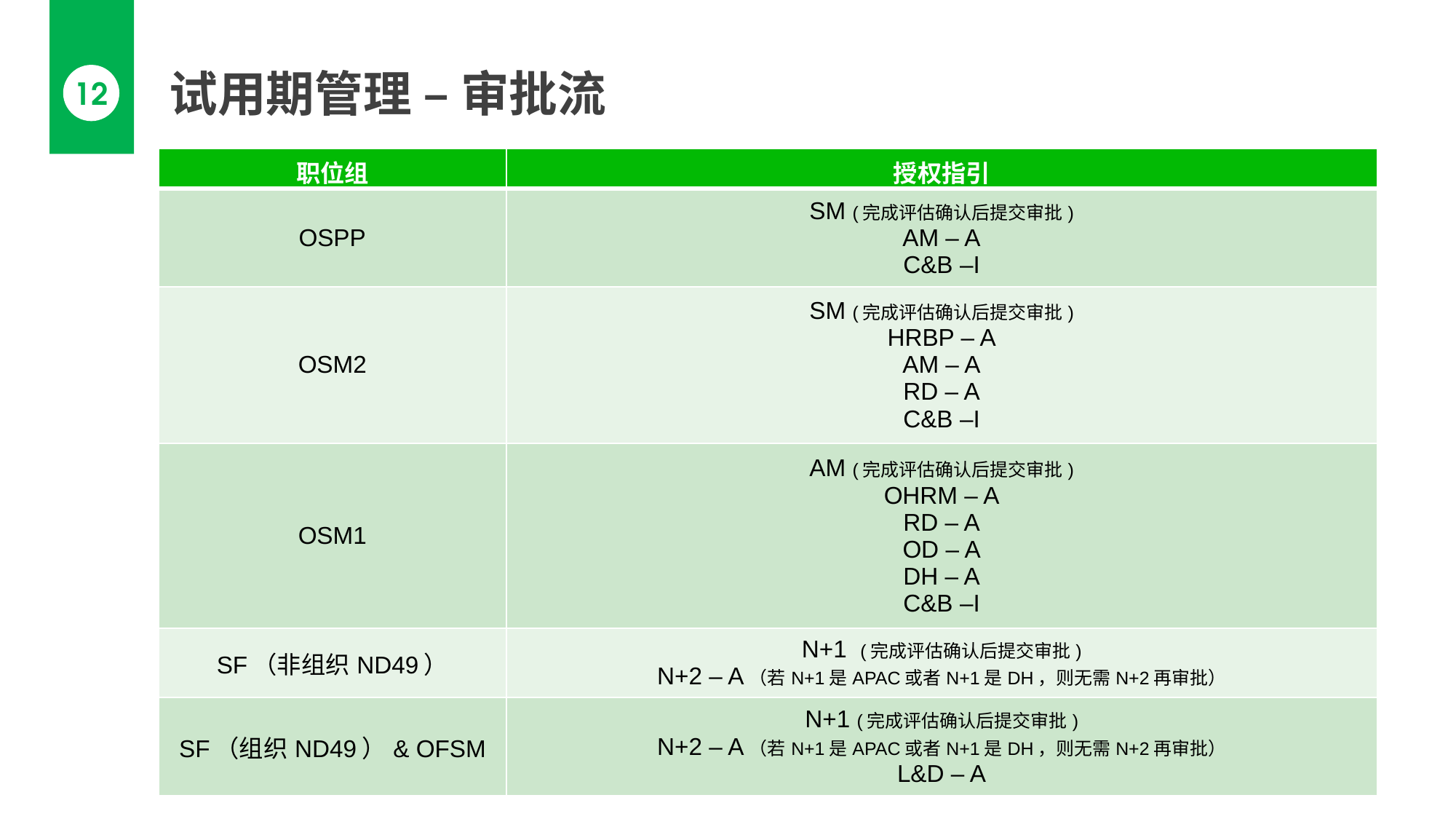

试用期管理 – 审批流
12
| 职位组 | 授权指引 |
| --- | --- |
| OSPP | SM (完成评估确认后提交审批) AM – A C&B –I |
| OSM2 | SM (完成评估确认后提交审批) HRBP – A AM – A RD – A C&B –I |
| OSM1 | AM (完成评估确认后提交审批) OHRM – A RD – A OD – A DH – A C&B –I |
| SF（非组织ND49） | N+1 (完成评估确认后提交审批) N+2 – A（若N+1是APAC或者N+1是DH，则无需N+2再审批） |
| SF（组织ND49）& OFSM | N+1 (完成评估确认后提交审批) N+2 – A（若N+1是APAC或者N+1是DH，则无需N+2再审批） L&D – A |